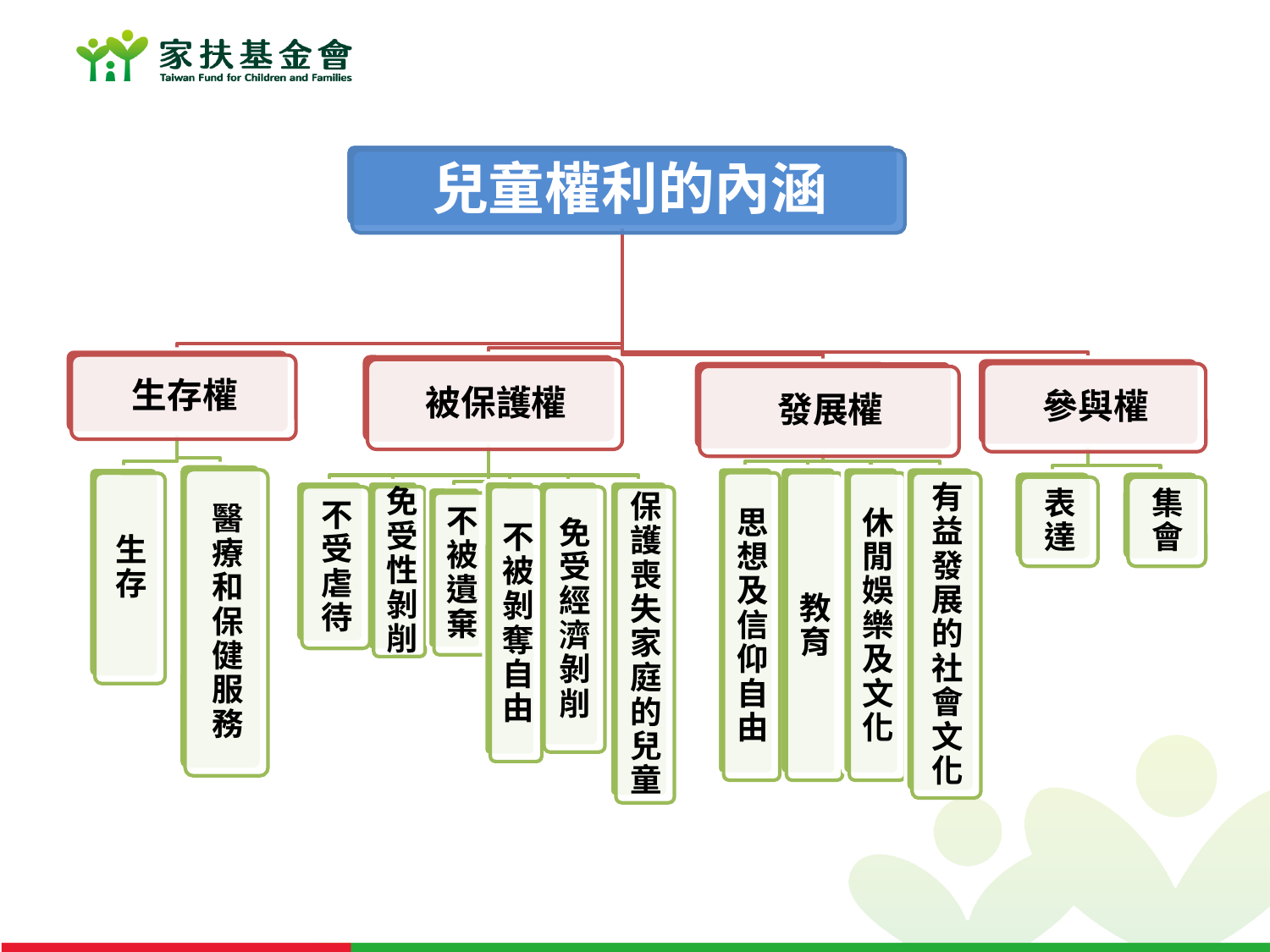

兒童權利的內涵
生存權
生存

醫療和保健服務
被保護權
免受經濟剝削
免受性剝削
不受虐待
不被遺棄
不被剝奪自由
保護喪失家庭的兒童
發展權
教育
休閒娛樂及文化
思想及信仰自由
有益發展的社會文化
參與權
表達
集會